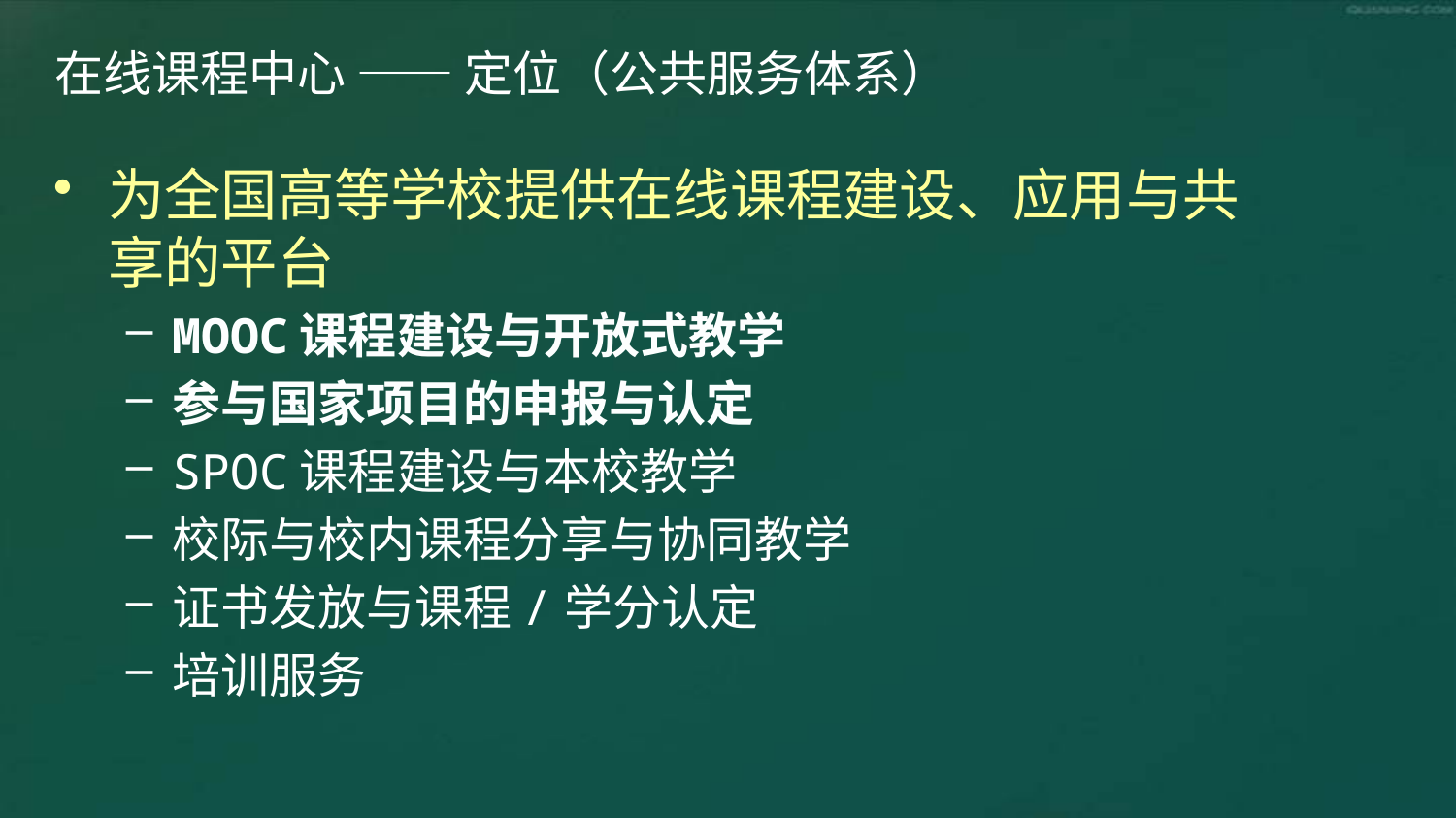

# 在线课程中心 —— 定位（公共服务体系）
为全国高等学校提供在线课程建设、应用与共享的平台
MOOC课程建设与开放式教学
参与国家项目的申报与认定
SPOC课程建设与本校教学
校际与校内课程分享与协同教学
证书发放与课程/学分认定
培训服务